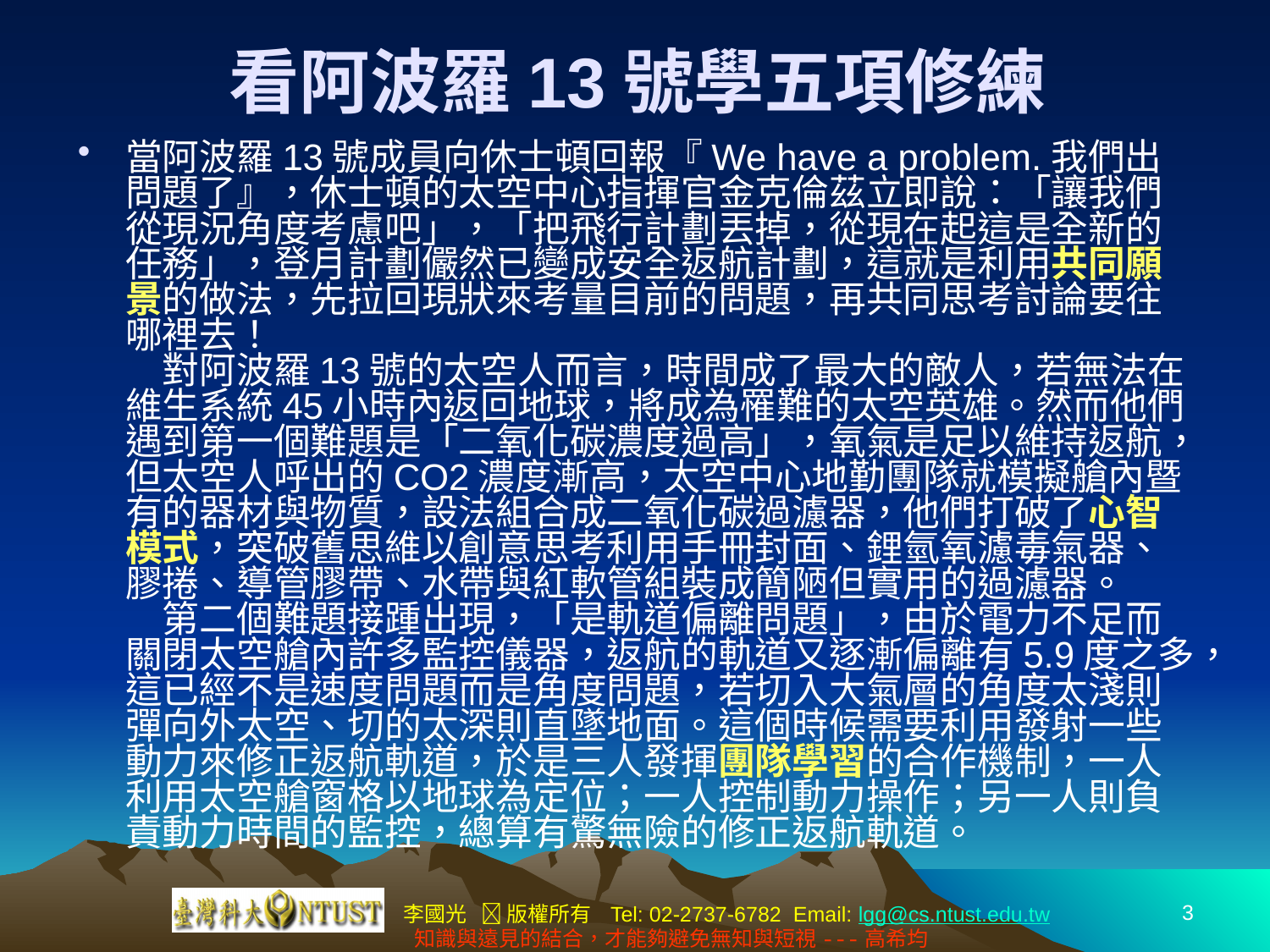

# 看阿波羅13號學五項修練
當阿波羅13號成員向休士頓回報『We have a problem.我們出問題了』，休士頓的太空中心指揮官金克倫茲立即說：「讓我們從現況角度考慮吧」，「把飛行計劃丟掉，從現在起這是全新的任務」，登月計劃儼然已變成安全返航計劃，這就是利用共同願景的做法，先拉回現狀來考量目前的問題，再共同思考討論要往哪裡去！
　對阿波羅13號的太空人而言，時間成了最大的敵人，若無法在維生系統45小時內返回地球，將成為罹難的太空英雄。然而他們遇到第一個難題是「二氧化碳濃度過高」，氧氣是足以維持返航，但太空人呼出的CO2濃度漸高，太空中心地勤團隊就模擬艙內暨有的器材與物質，設法組合成二氧化碳過濾器，他們打破了心智模式，突破舊思維以創意思考利用手冊封面、鋰氫氧濾毒氣器、膠捲、導管膠帶、水帶與紅軟管組裝成簡陋但實用的過濾器。
　第二個難題接踵出現，「是軌道偏離問題」，由於電力不足而關閉太空艙內許多監控儀器，返航的軌道又逐漸偏離有5.9度之多，這已經不是速度問題而是角度問題，若切入大氣層的角度太淺則彈向外太空、切的太深則直墜地面。這個時候需要利用發射一些動力來修正返航軌道，於是三人發揮團隊學習的合作機制，一人利用太空艙窗格以地球為定位；一人控制動力操作；另一人則負責動力時間的監控，總算有驚無險的修正返航軌道。
3